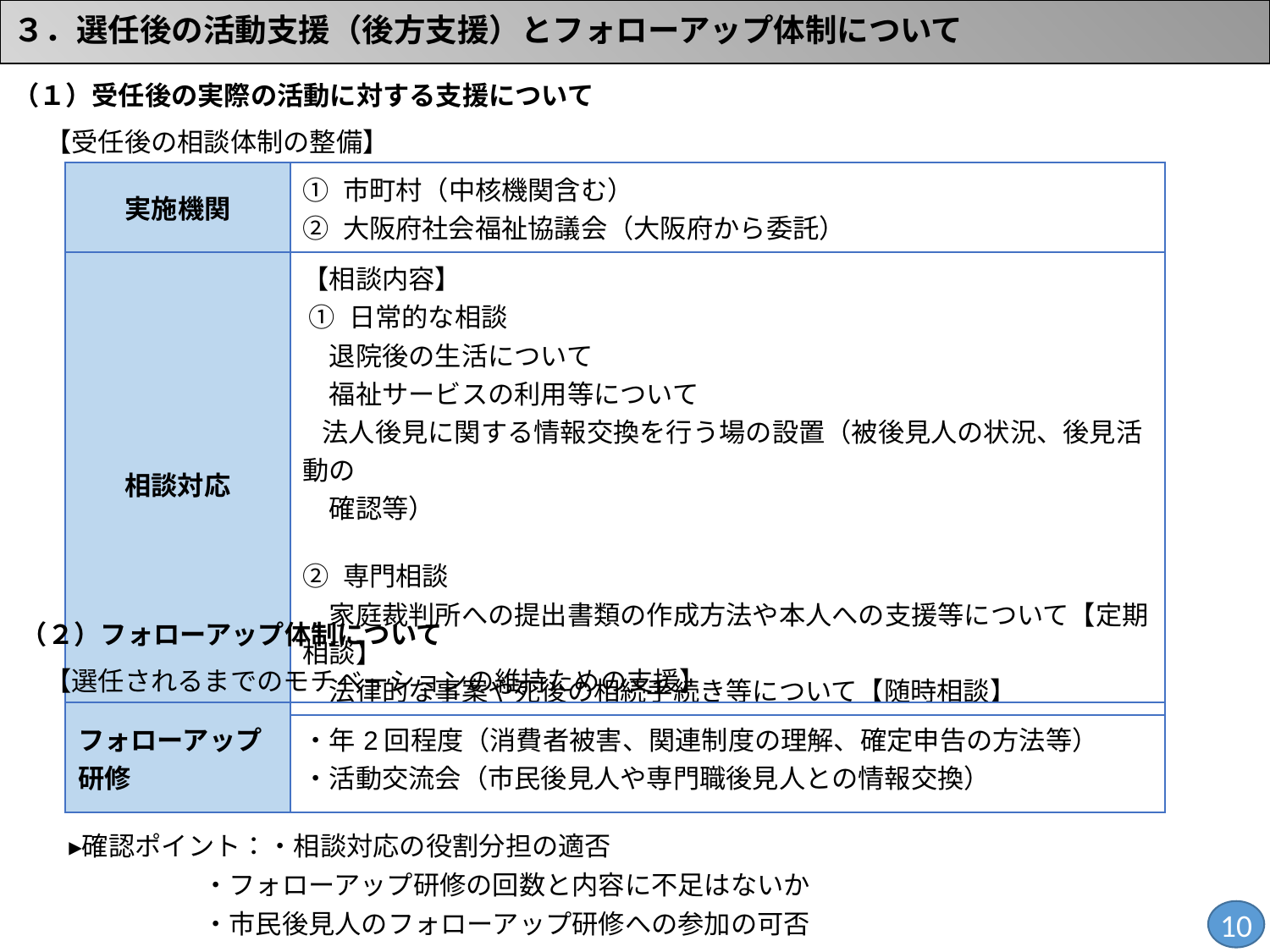

# ３．選任後の活動支援（後方支援）とフォローアップ体制について
（１）受任後の実際の活動に対する支援について
　 【受任後の相談体制の整備】
| 実施機関 | ① 市町村（中核機関含む） ② 大阪府社会福祉協議会（大阪府から委託） |
| --- | --- |
| 相談対応 | 【相談内容】 ① 日常的な相談 　退院後の生活について 　福祉サービスの利用等について 法人後見に関する情報交換を行う場の設置（被後見人の状況、後見活動の　 　確認等） ② 専門相談 　家庭裁判所への提出書類の作成方法や本人への支援等について【定期相談】 　法律的な事案や死後の相続手続き等について【随時相談】 |
（２）フォローアップ体制について
   【選任されるまでのモチベーションの維持ための支援】
| フォローアップ研修 | ・年2回程度（消費者被害、関連制度の理解、確定申告の方法等） ・活動交流会（市民後見人や専門職後見人との情報交換） |
| --- | --- |
　▸確認ポイント：・相談対応の役割分担の適否
                          ・フォローアップ研修の回数と内容に不足はないか
                          ・市民後見人のフォローアップ研修への参加の可否
10